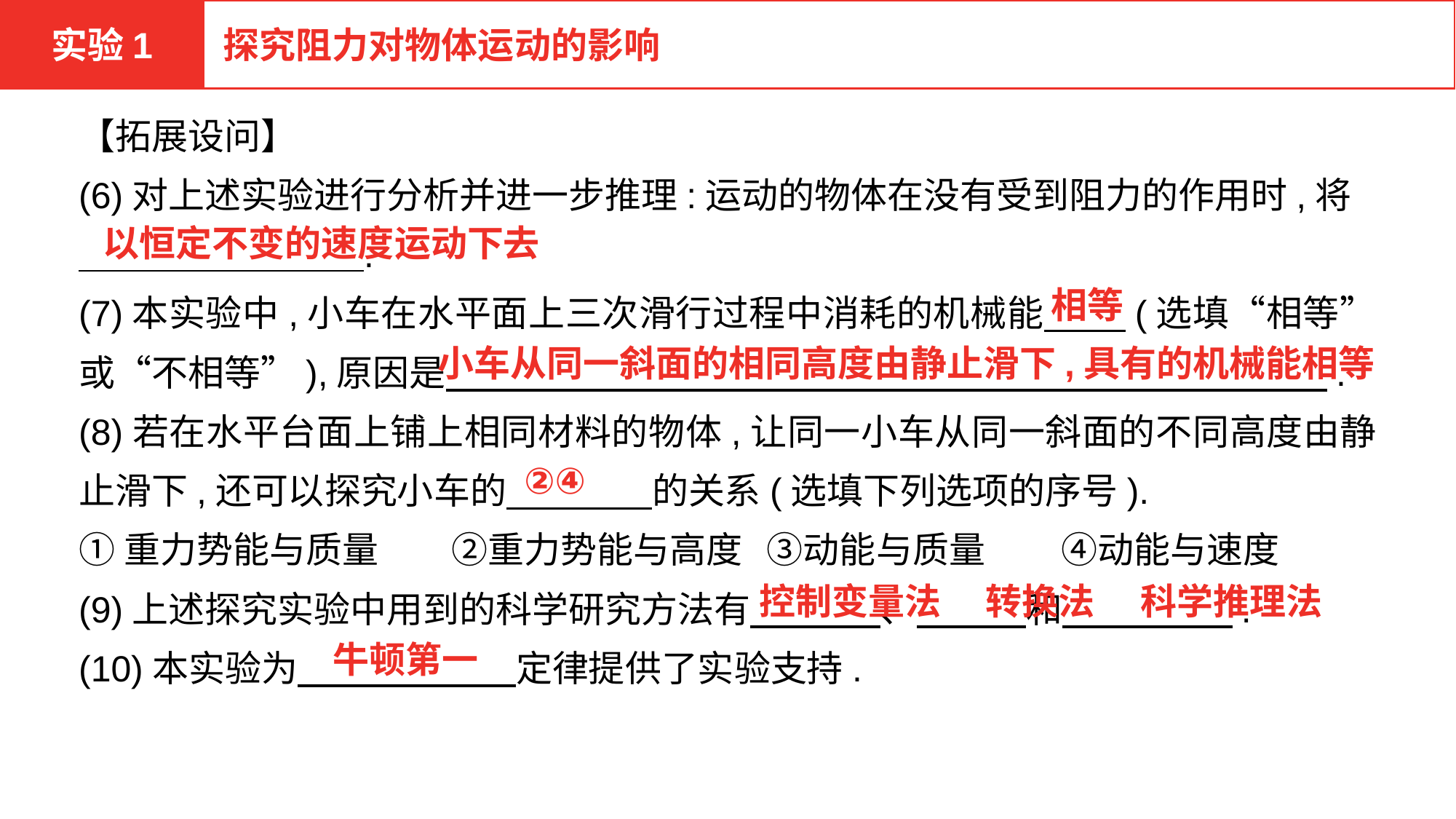

实验1
探究阻力对物体运动的影响
【拓展设问】
(6)对上述实验进行分析并进一步推理:运动的物体在没有受到阻力的作用时,将
                            .
(7)本实验中,小车在水平面上三次滑行过程中消耗的机械能　　 (选填“相等”或“不相等”),原因是　　 　　　　　　　　　　　　　　　　　　　　　　.
(8)若在水平台面上铺上相同材料的物体,让同一小车从同一斜面的不同高度由静止滑下,还可以探究小车的　　　　的关系(选填下列选项的序号).
①重力势能与质量　　②重力势能与高度   ③动能与质量　	④动能与速度
(9)上述探究实验中用到的科学研究方法有　 　      、　　　和　 　　　  .
(10)本实验为　　　　　　定律提供了实验支持.
以恒定不变的速度运动下去
相等
小车从同一斜面的相同高度由静止滑下,具有的机械能相等
②④
控制变量法
转换法
科学推理法
牛顿第一